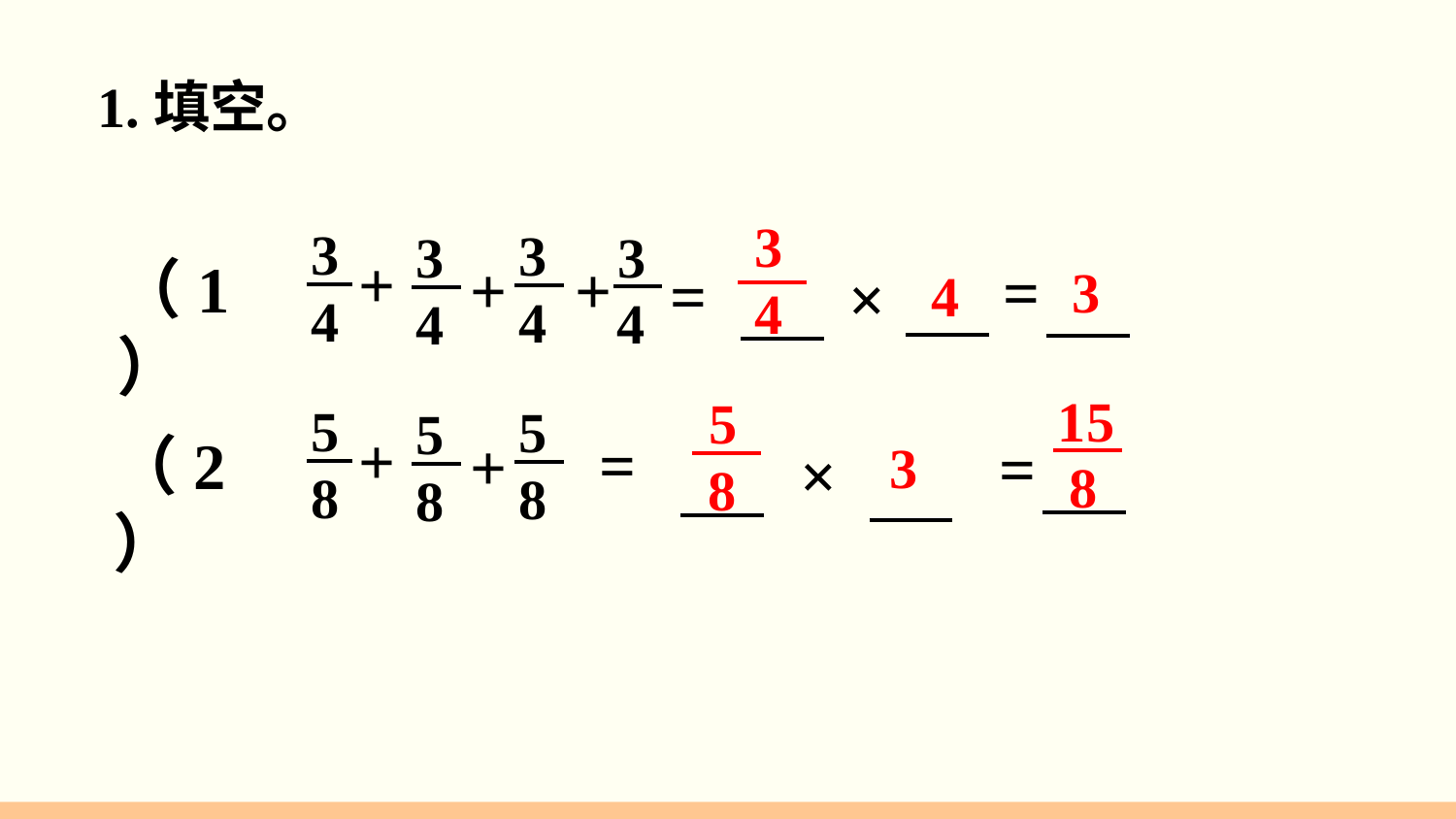

1.填空。
3
4
3
4
3
4
3
4
3
4
+
（1）
+
+
=
×
=
3
4
15
8
5
8

3
5
8
5
8
5
8
+
=
+

×
（2）
=